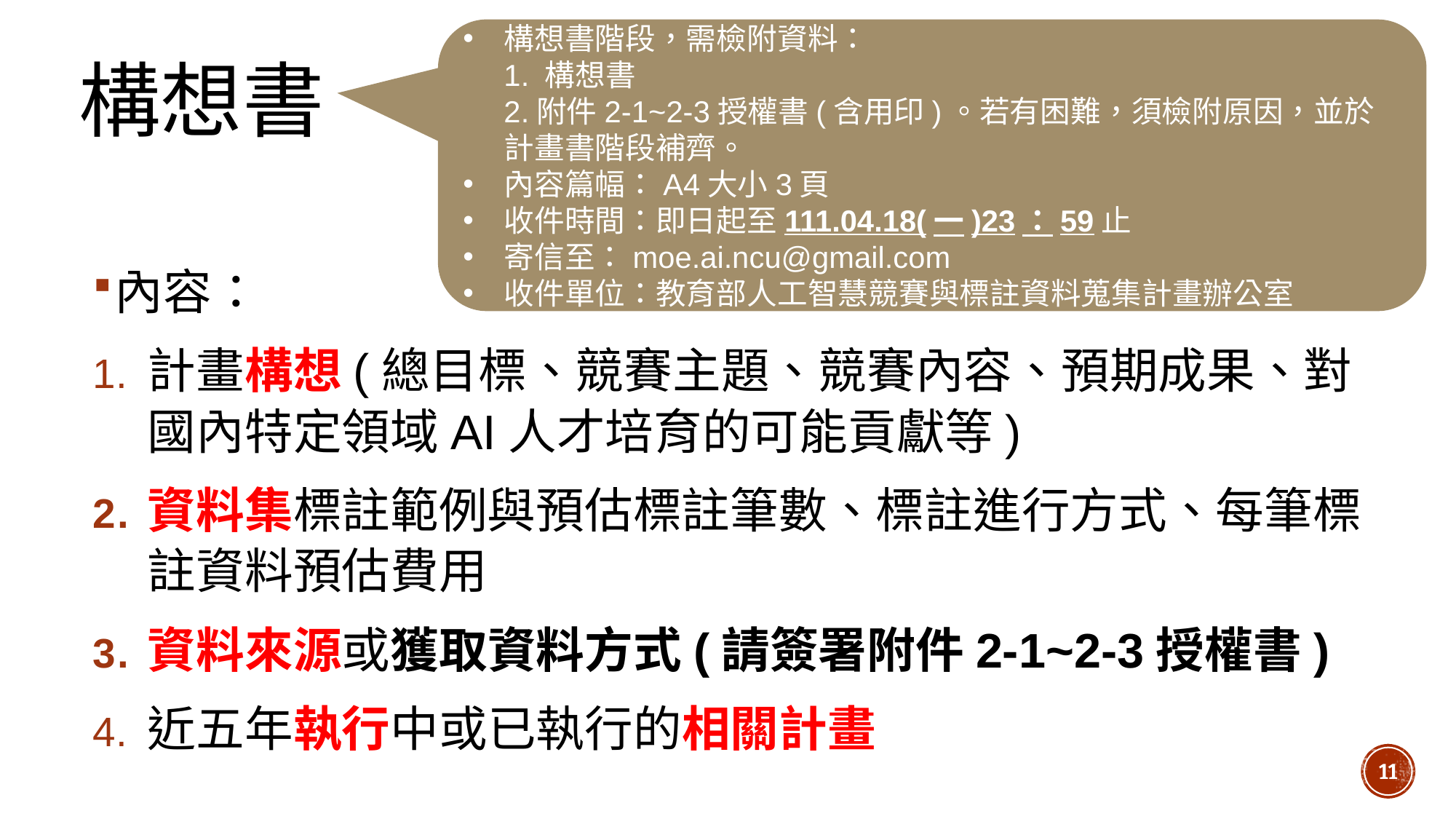

構想書階段，需檢附資料：
1. 構想書
2.附件2-1~2-3授權書(含用印)。若有困難，須檢附原因，並於計畫書階段補齊。
內容篇幅：A4大小3頁
收件時間：即日起至111.04.18(一)23：59止
寄信至：moe.ai.ncu@gmail.com
收件單位：教育部人工智慧競賽與標註資料蒐集計畫辦公室
# 構想書
內容：
計畫構想(總目標、競賽主題、競賽內容、預期成果、對國內特定領域AI人才培育的可能貢獻等)
資料集標註範例與預估標註筆數、標註進行方式、每筆標註資料預估費用
資料來源或獲取資料方式(請簽署附件2-1~2-3授權書)
近五年執行中或已執行的相關計畫

11